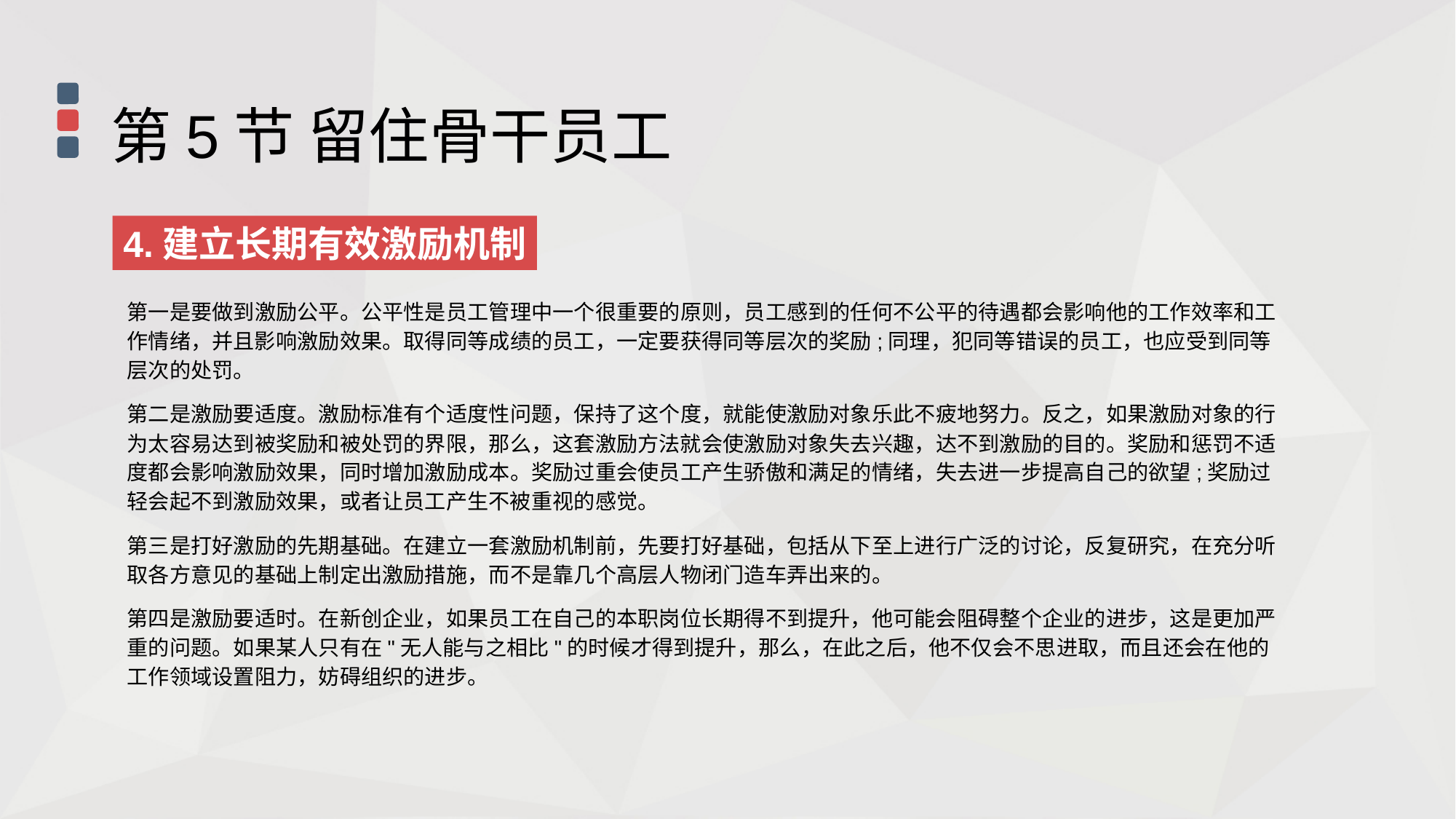

第5节 留住骨干员工
4.建立长期有效激励机制
第一是要做到激励公平。公平性是员工管理中一个很重要的原则，员工感到的任何不公平的待遇都会影响他的工作效率和工作情绪，并且影响激励效果。取得同等成绩的员工，一定要获得同等层次的奖励;同理，犯同等错误的员工，也应受到同等层次的处罚。
第二是激励要适度。激励标准有个适度性问题，保持了这个度，就能使激励对象乐此不疲地努力。反之，如果激励对象的行为太容易达到被奖励和被处罚的界限，那么，这套激励方法就会使激励对象失去兴趣，达不到激励的目的。奖励和惩罚不适度都会影响激励效果，同时增加激励成本。奖励过重会使员工产生骄傲和满足的情绪，失去进一步提高自己的欲望;奖励过轻会起不到激励效果，或者让员工产生不被重视的感觉。
第三是打好激励的先期基础。在建立一套激励机制前，先要打好基础，包括从下至上进行广泛的讨论，反复研究，在充分听取各方意见的基础上制定出激励措施，而不是靠几个高层人物闭门造车弄出来的。
第四是激励要适时。在新创企业，如果员工在自己的本职岗位长期得不到提升，他可能会阻碍整个企业的进步，这是更加严重的问题。如果某人只有在"无人能与之相比"的时候才得到提升，那么，在此之后，他不仅会不思进取，而且还会在他的工作领域设置阻力，妨碍组织的进步。